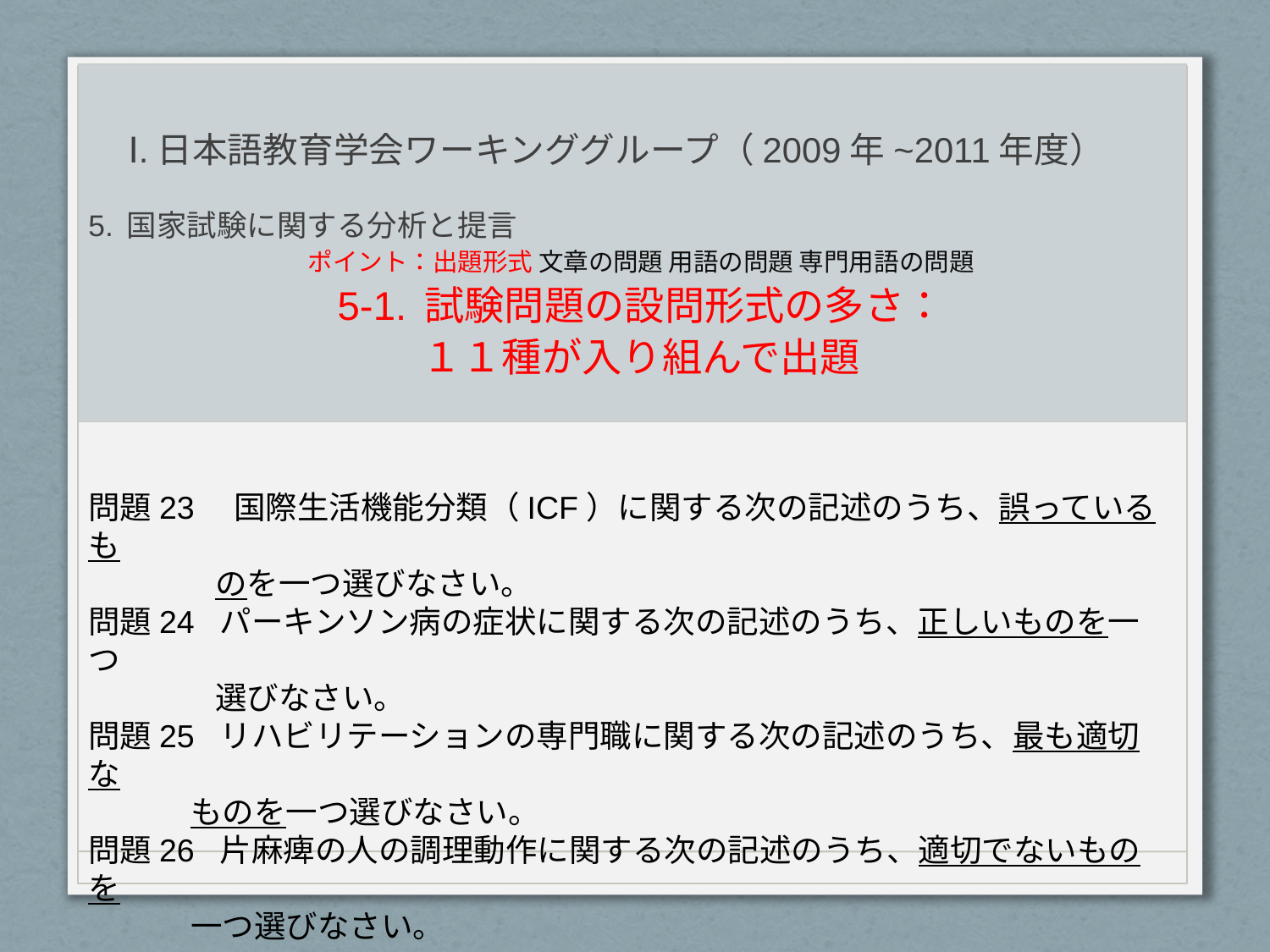

# Ⅰ.日本語教育学会ワーキンググループ（2009年~2011年度）
5. 国家試験に関する分析と提言
ポイント：出題形式 文章の問題 用語の問題 専門用語の問題
5-1. 試験問題の設問形式の多さ：
１１種が入り組んで出題

問題23　国際生活機能分類（ICF）に関する次の記述のうち、誤っているも
　　　　のを一つ選びなさい。
問題24  パーキンソン病の症状に関する次の記述のうち、正しいものを一つ
　　　　選びなさい。
問題25  リハビリテーションの専門職に関する次の記述のうち、最も適切な
　　　 ものを一つ選びなさい。
問題26  片麻痺の人の調理動作に関する次の記述のうち、適切でないものを
　　　 一つ選びなさい。